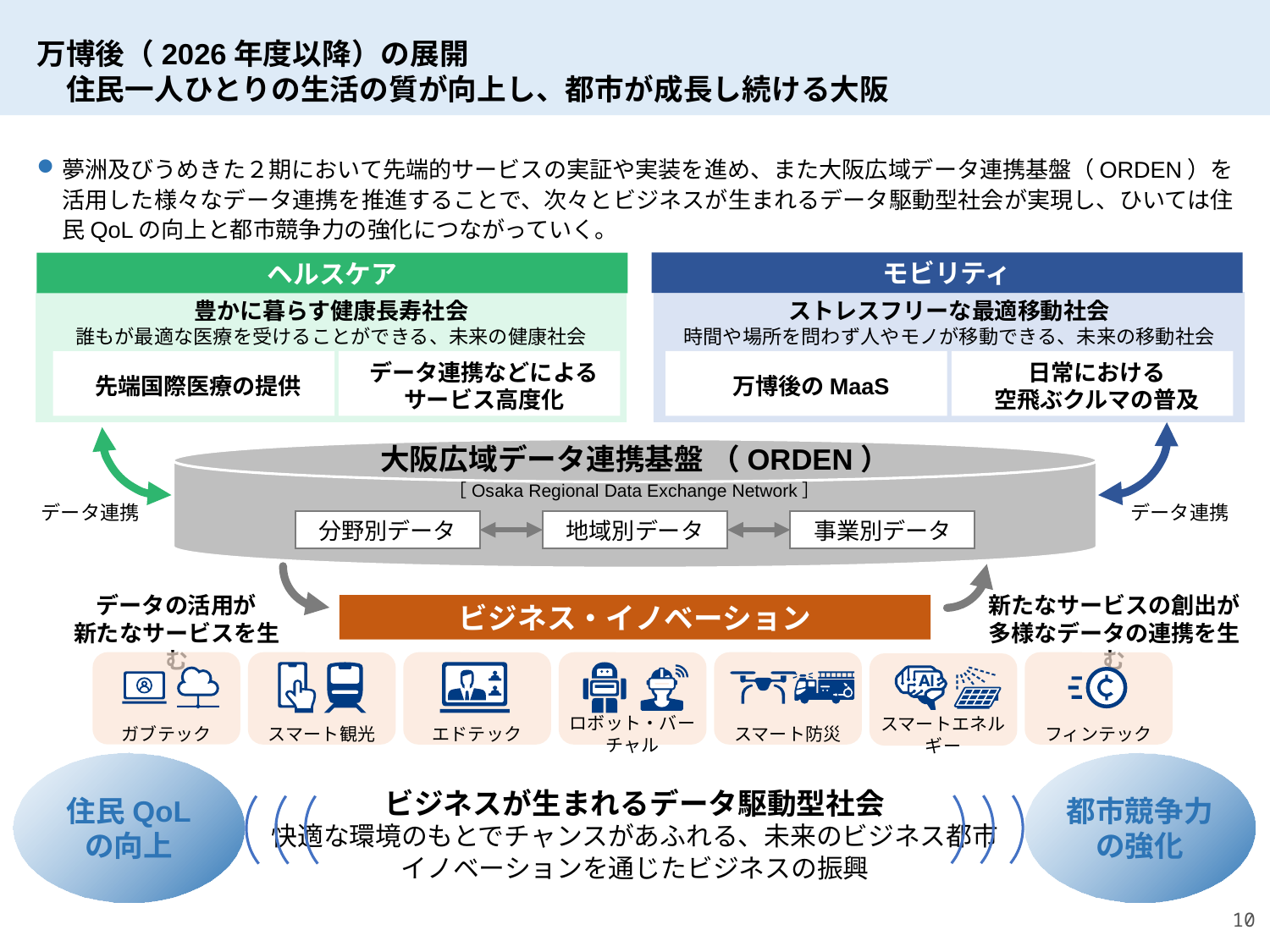

# 万博後（2026年度以降）の展開 　住民一人ひとりの生活の質が向上し、都市が成長し続ける大阪
夢洲及びうめきた２期において先端的サービスの実証や実装を進め、また大阪広域データ連携基盤（ORDEN）を活用した様々なデータ連携を推進することで、次々とビジネスが生まれるデータ駆動型社会が実現し、ひいては住民QoLの向上と都市競争力の強化につながっていく。
モビリティ
ヘルスケア
豊かに暮らす健康長寿社会
誰もが最適な医療を受けることができる、未来の健康社会
ストレスフリーな最適移動社会
時間や場所を問わず人やモノが移動できる、未来の移動社会
データ連携などによる
サービス高度化
万博後のMaaS
日常における
空飛ぶクルマの普及
先端国際医療の提供

大阪広域データ連携基盤 （ORDEN）
［Osaka Regional Data Exchange Network］
データ連携
データ連携
分野別データ
地域別データ
事業別データ

データの活用が
新たなサービスを生む
新たなサービスの創出が
多様なデータの連携を生む
ビジネス・イノベーション

ガブテック

スマート観光

エドテック

ロボット・バーチャル

スマート防災

フィンテック

スマートエネルギー

住民QoL
の向上
都市競争力
の強化

ビジネスが生まれるデータ駆動型社会
快適な環境のもとでチャンスがあふれる、未来のビジネス都市
イノベーションを通じたビジネスの振興
10